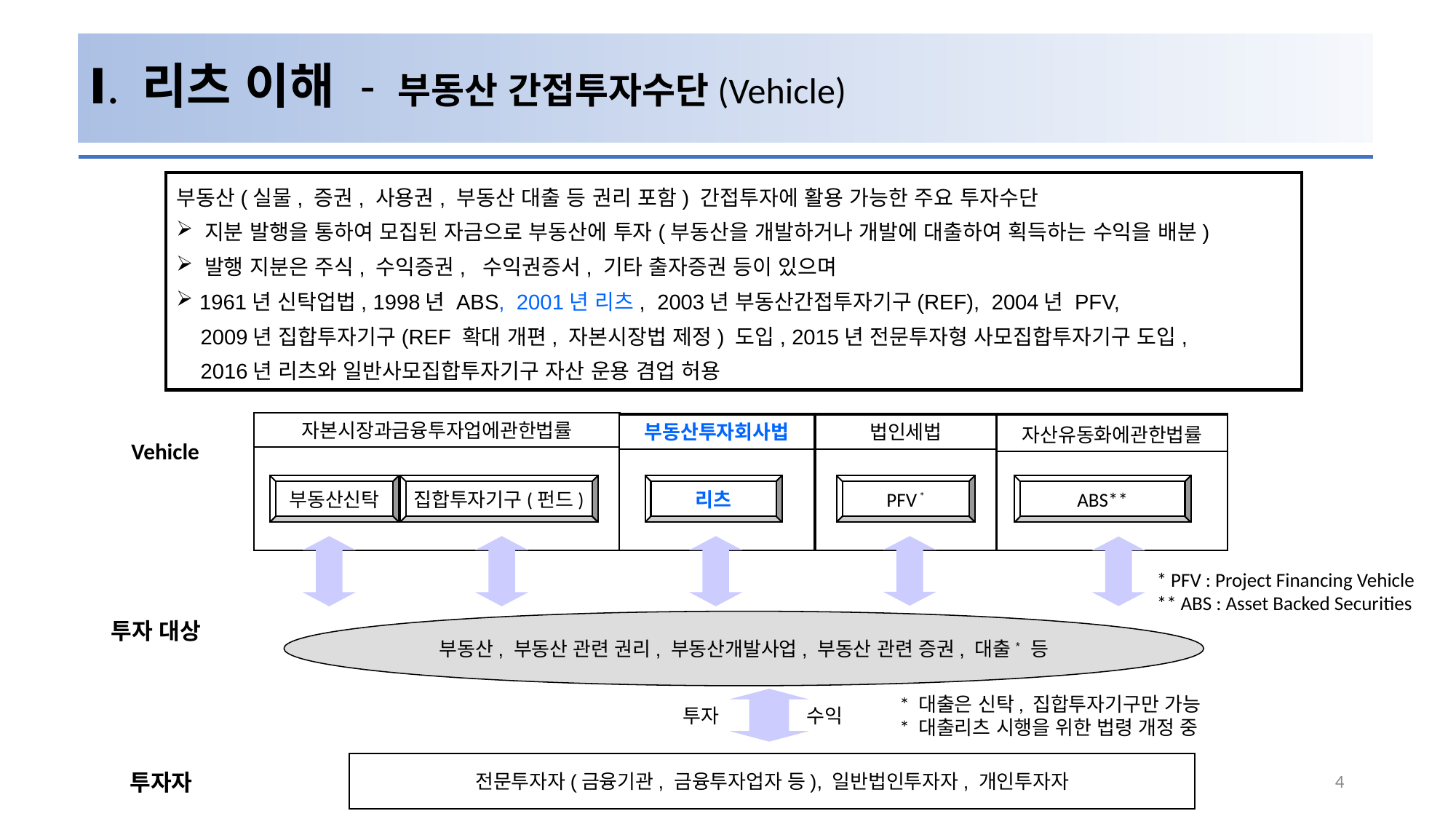

# Ⅰ. 리츠 이해 - 부동산 간접투자수단(Vehicle)
부동산(실물, 증권, 사용권, 부동산 대출 등 권리 포함) 간접투자에 활용 가능한 주요 투자수단
 지분 발행을 통하여 모집된 자금으로 부동산에 투자(부동산을 개발하거나 개발에 대출하여 획득하는 수익을 배분)
 발행 지분은 주식, 수익증권,  수익권증서, 기타 출자증권 등이 있으며
 1961년 신탁업법, 1998년 ABS,  2001년 리츠,  2003년 부동산간접투자기구(REF),  2004년 PFV,
    2009년 집합투자기구(REF 확대 개편, 자본시장법 제정) 도입, 2015년 전문투자형 사모집합투자기구 도입,
    2016년 리츠와 일반사모집합투자기구 자산 운용 겸업 허용
자본시장과금융투자업에관한법률

법인세법
부동산투자회사법
자산유동화에관한법률
Vehicle
부동산신탁
집합투자기구(펀드)
리츠
PFV *
ABS**

* PFV : Project Financing Vehicle
** ABS : Asset Backed Securities
부동산, 부동산 관련 권리, 부동산개발사업, 부동산 관련 증권, 대출* 등
투자 대상
* 대출은 신탁, 집합투자기구만 가능
* 대출리츠 시행을 위한 법령 개정 중

투자
수익
전문투자자(금융기관, 금융투자업자 등), 일반법인투자자, 개인투자자
4
투자자